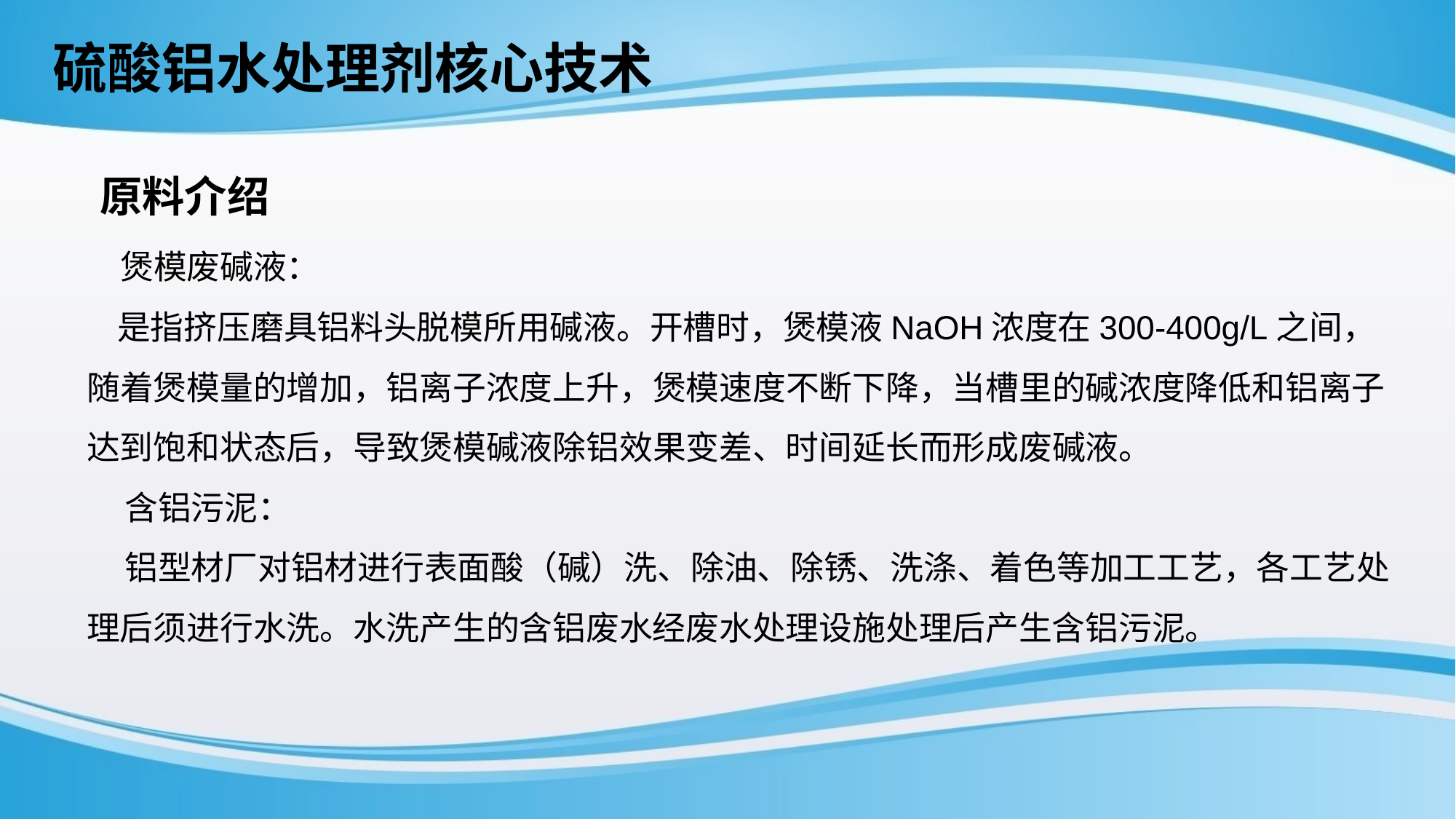

硫酸铝水处理剂核心技术

   煲模废碱液：
   是指挤压磨具铝料头脱模所用碱液。开槽时，煲模液NaOH浓度在300-400g/L之间，随着煲模量的增加，铝离子浓度上升，煲模速度不断下降，当槽里的碱浓度降低和铝离子达到饱和状态后，导致煲模碱液除铝效果变差、时间延长而形成废碱液。
    含铝污泥：
    铝型材厂对铝材进行表面酸（碱）洗、除油、除锈、洗涤、着色等加工工艺，各工艺处理后须进行水洗。水洗产生的含铝废水经废水处理设施处理后产生含铝污泥。

原料介绍